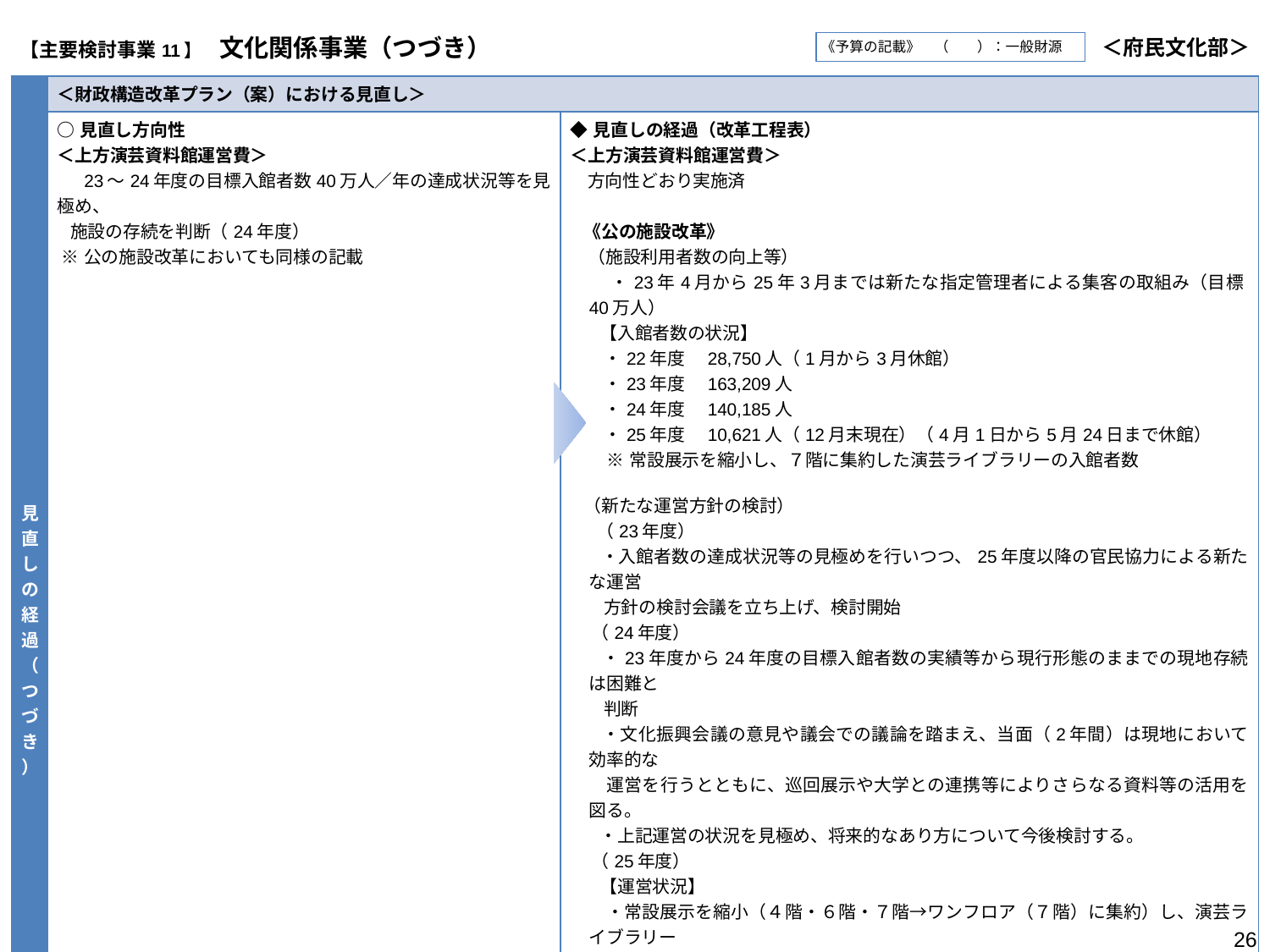

| 【主要検討事業11】　文化関係事業（つづき） | ＜府民文化部＞ |
| --- | --- |
《予算の記載》　（　　）：一般財源
| 見直しの経過（つづき） | ＜財政構造改革プラン（案）における見直し＞ |  |
| --- | --- | --- |
|  | ○見直し方向性 ＜上方演芸資料館運営費＞ 　 23～24年度の目標入館者数40万人／年の達成状況等を見極め、 施設の存続を判断（24年度） ※公の施設改革においても同様の記載 | ◆見直しの経過（改革工程表） ＜上方演芸資料館運営費＞ 方向性どおり実施済 　 《公の施設改革》 　（施設利用者数の向上等） 　 　・23年4月から25年3月までは新たな指定管理者による集客の取組み（目標40万人） 【入館者数の状況】 ・22年度　28,750人（1月から3月休館） ・23年度　163,209人 ・24年度　140,185人 ・25年度　10,621人（12月末現在）（4月1日から5月24日まで休館） ※常設展示を縮小し、７階に集約した演芸ライブラリーの入館者数 （新たな運営方針の検討） 　 （23年度） ・入館者数の達成状況等の見極めを行いつつ、25年度以降の官民協力による新たな運営 方針の検討会議を立ち上げ、検討開始 （24年度） ・23年度から24年度の目標入館者数の実績等から現行形態のままでの現地存続は困難と 判断 ・文化振興会議の意見や議会での議論を踏まえ、当面（2年間）は現地において効率的な 運営を行うとともに、巡回展示や大学との連携等によりさらなる資料等の活用を図る。 ・上記運営の状況を見極め、将来的なあり方について今後検討する。 （25年度）　 【運営状況】 ・常設展示を縮小（４階・６階・７階→ワンフロア（７階）に集約）し、演芸ライブラリー 　 （７階）の運営により、映像・音声等の演芸番組を無料にて公開 【資料等活用状況】 ・25年12月末現在、資料の館外展示を7箇所で実施 ・資料の研究分野等での活用について大学と検討を進めている。 【あり方検討状況及び今後の予定】 ・25年度実績、26年度計画をもとにあり方検討材料の整理（～26年５月頃） ・文化振興会議のアーツカウンシル部会で検討（26年６月～７月頃） ・26年9月議会までに府方針（案）を決定 【効果額（百万円）】㉓295　㉔295　㉕301 |

26